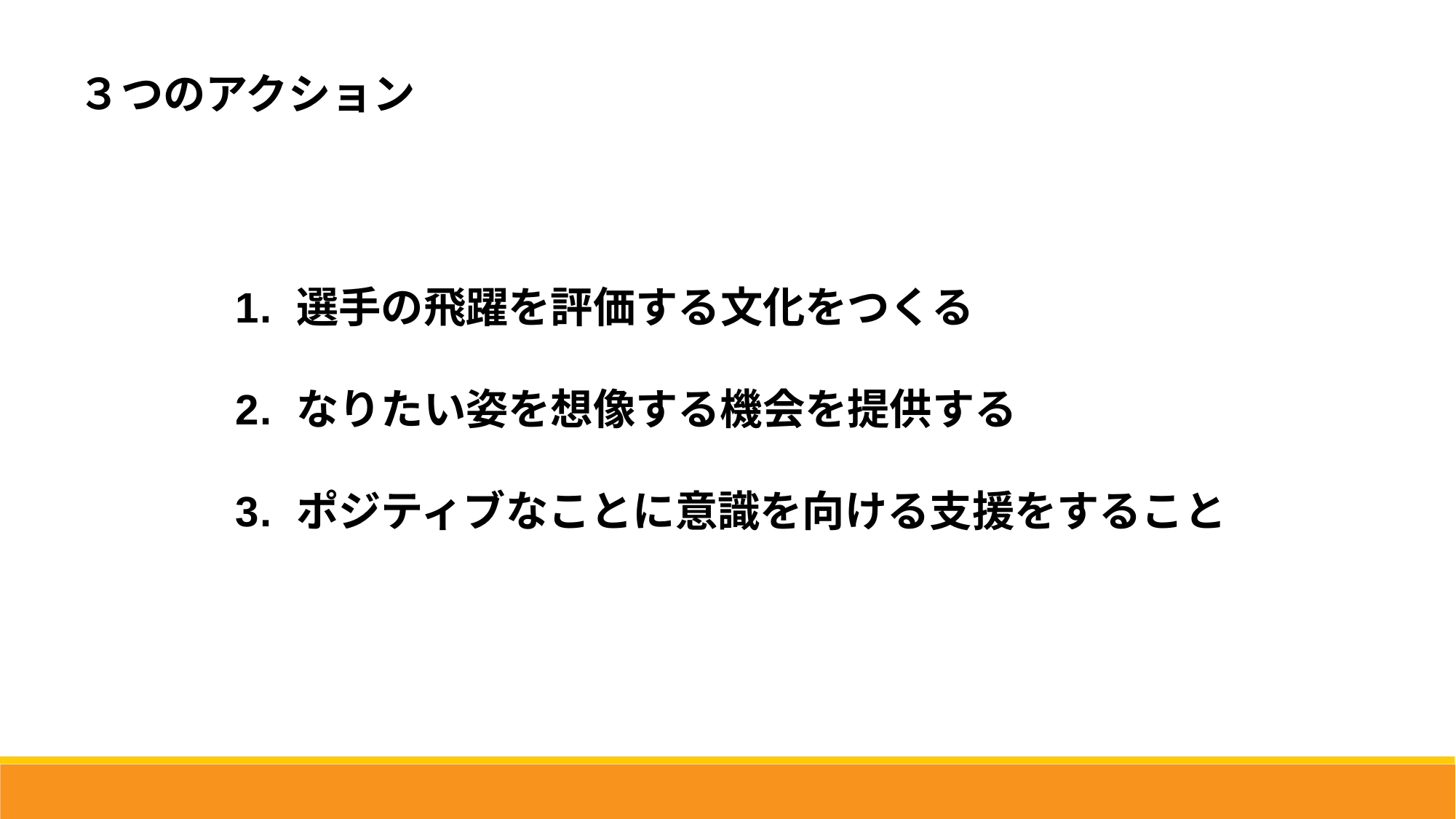

３つのアクション
選手の飛躍を評価する文化をつくる

なりたい姿を想像する機会を提供する

ポジティブなことに意識を向ける支援をすること